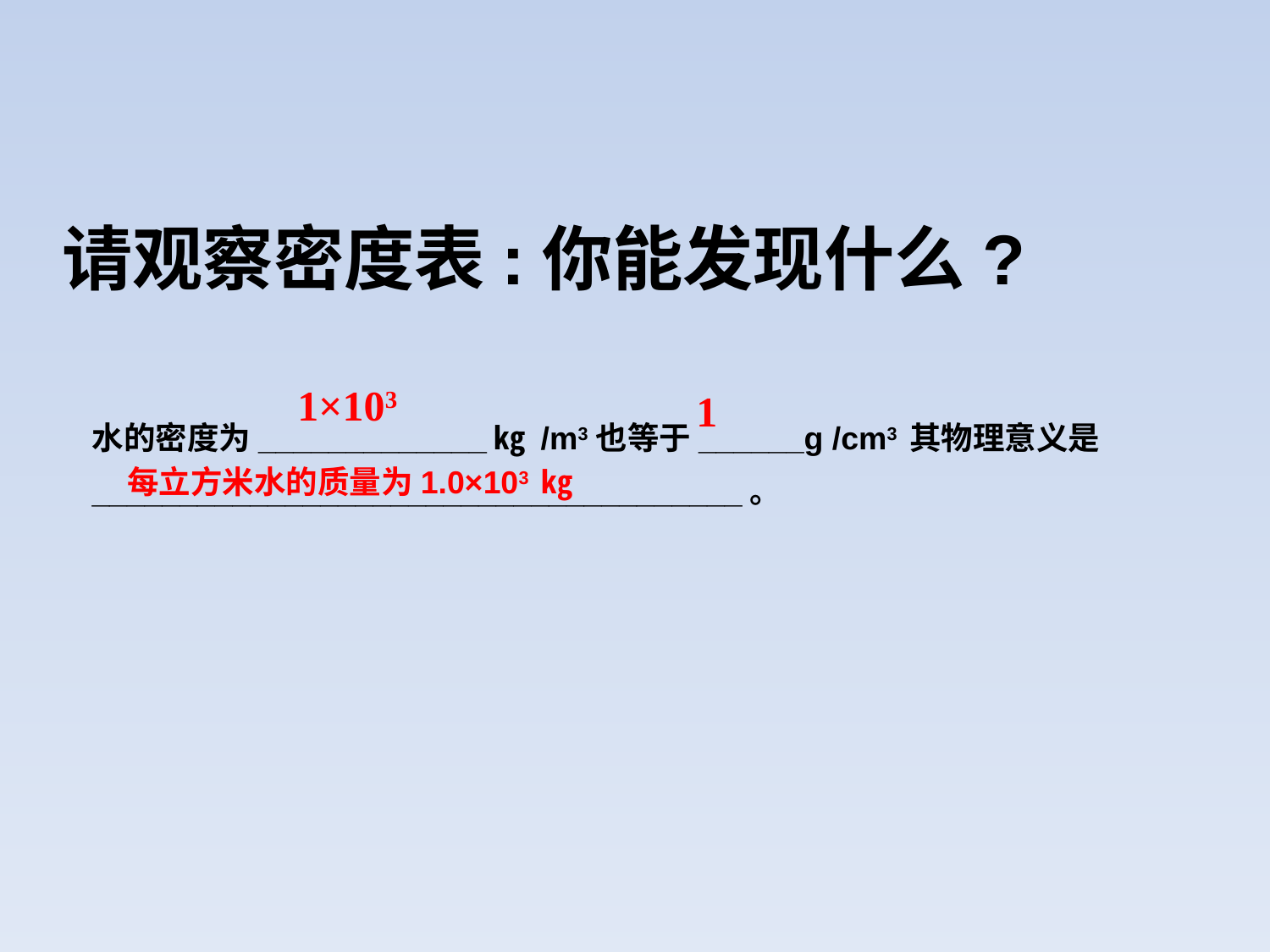

请观察密度表:你能发现什么?
1×103
1
水的密度为_____________㎏ /m3也等于______g /cm3 其物理意义是_____________________________________。
每立方米水的质量为1.0×103 ㎏